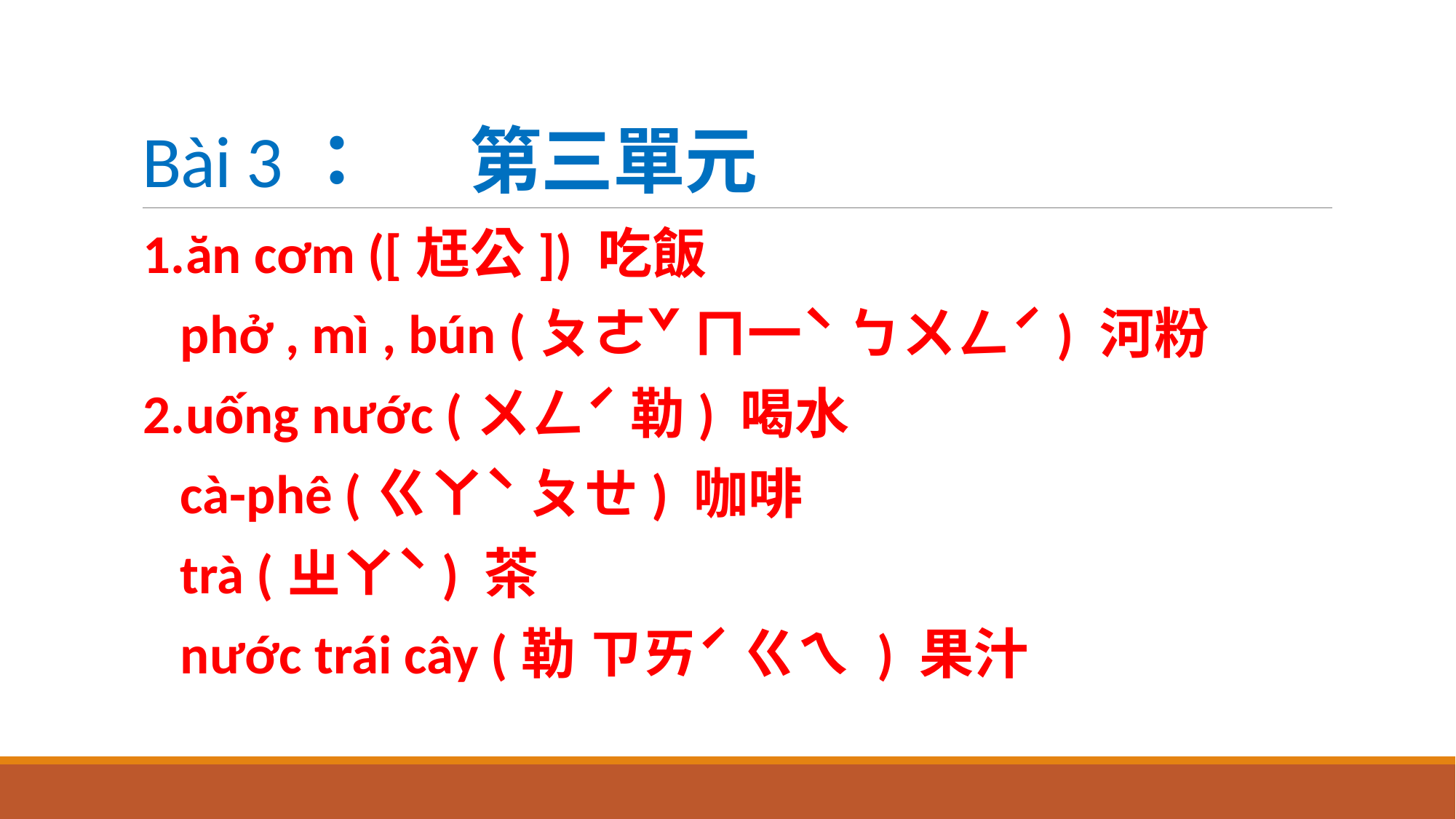

# Bài 3：	第三單元
1.ăn cơm ([尪公]) 吃飯
   phở , mì , bún (ㄆㄜˇ ㄇ一ˋ ㄅㄨㄥˊ) 河粉
2.uống nước (ㄨㄥˊ 勒) 喝水
   cà-phê (ㄍㄚˋ ㄆㄝ) 咖啡
   trà (ㄓㄚˋ) 茶
   nước trái cây (勒 ㄗㄞˊ ㄍㄟ ) 果汁